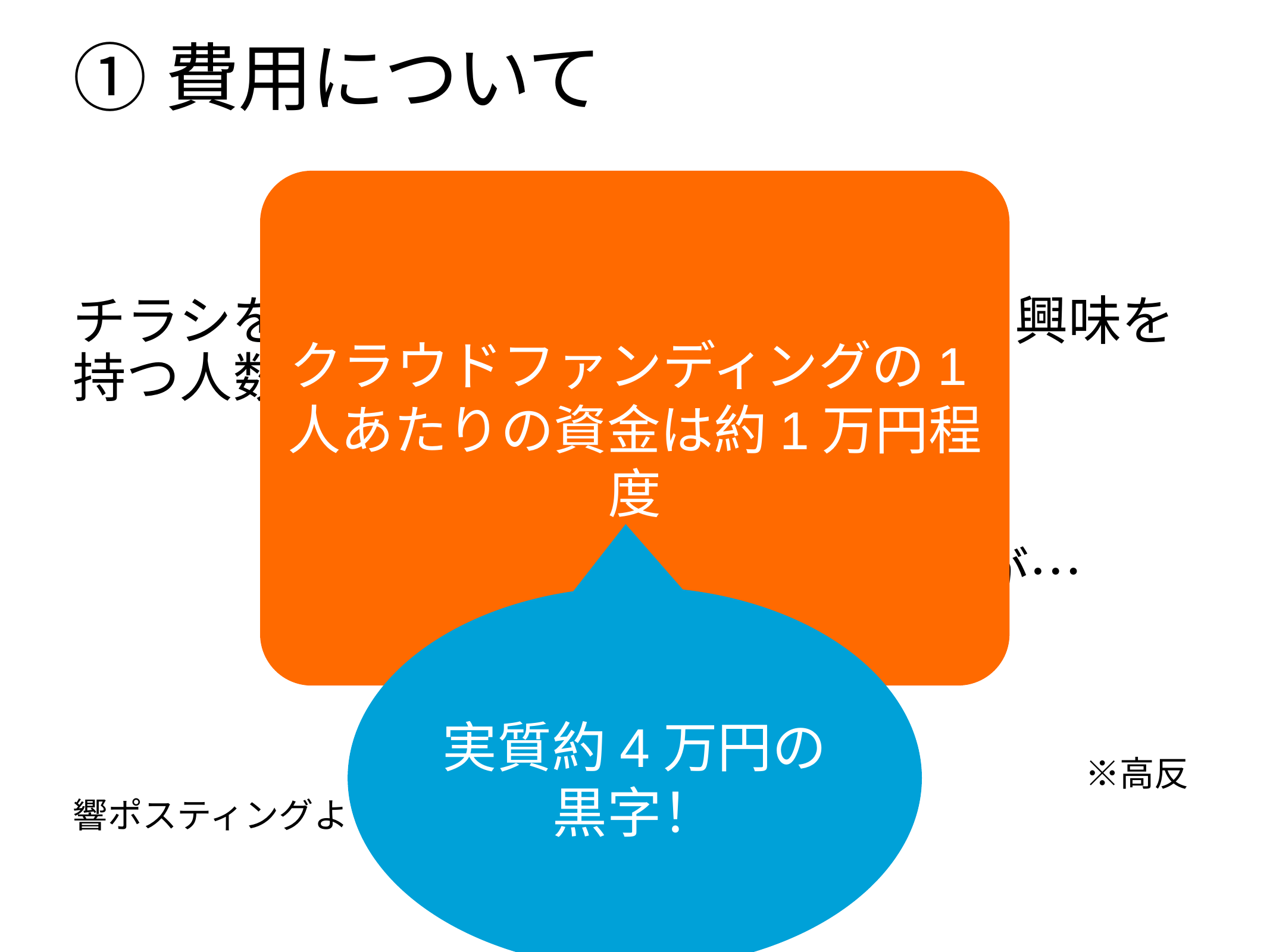

# ①費用について

クラウドファンディングの1人あたりの資金は約1万円程度
チラシを1000枚作成したときに大きく興味を持つ人数
　　　　　　→約5人。
　　　　　　　　少ないように見えるが…

　　　　　　　　　　　　　　　　　　　※高反響ポスティングより
実質約4万円の黒字！